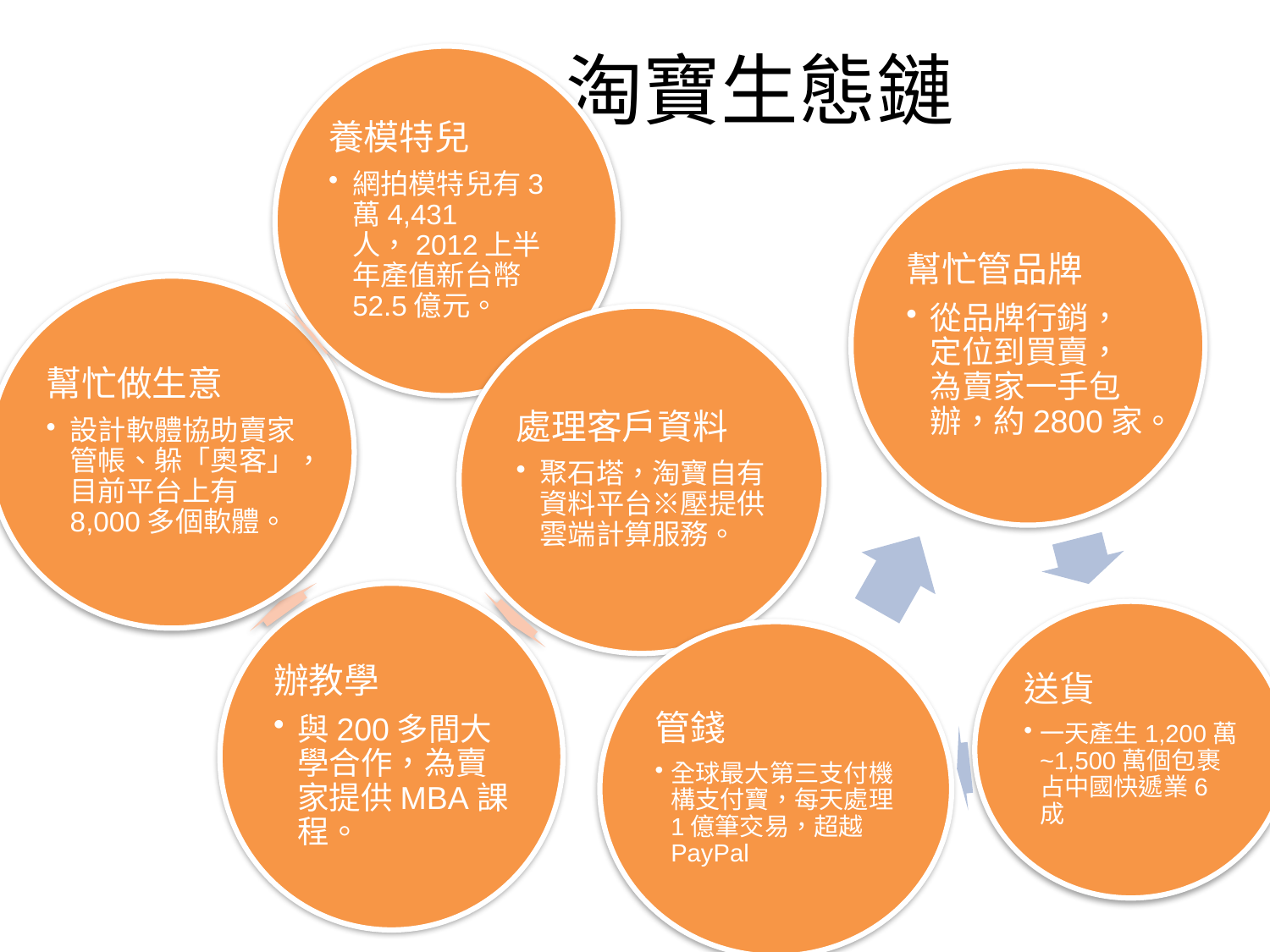

# 淘寶生態鏈
養模特兒
網拍模特兒有3萬4,431人，2012上半年產值新台幣52.5億元。

處理客戶資料
聚石塔，淘寶自有資料平台※壓提供雲端計算服務。

辦教學
與200多間大學合作，為賣家提供MBA課程。

幫忙做生意
設計軟體協助賣家管帳、躲「奧客」，目前平台上有8,000多個軟體。

幫忙管品牌
從品牌行銷，定位到買賣，為賣家一手包辦，約2800家。

送貨
一天產生1,200萬~1,500萬個包裹占中國快遞業6成

管錢
全球最大第三支付機構支付寶，每天處理1億筆交易，超越PayPal